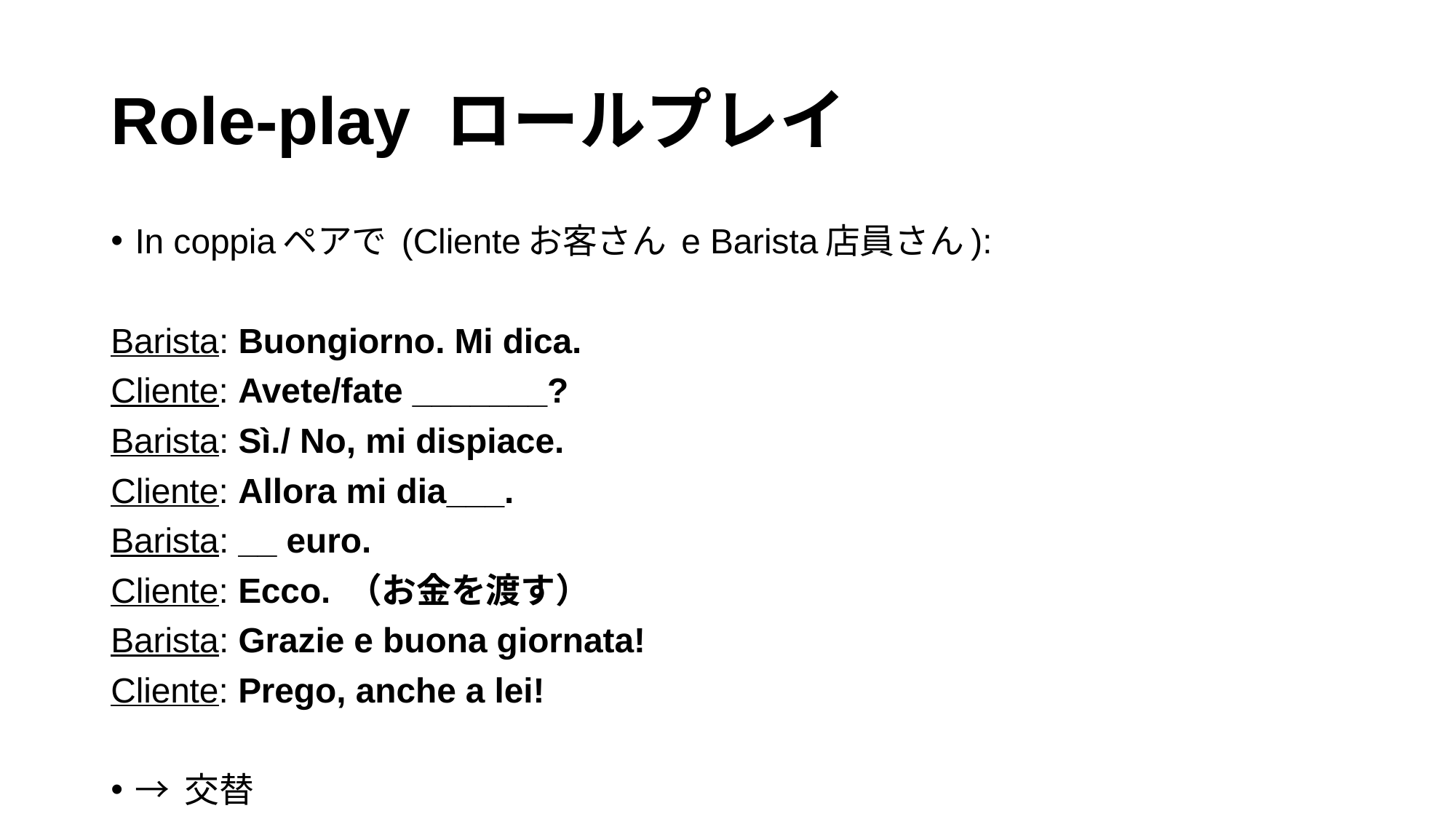

# Role-play ロールプレイ
In coppiaペアで (Clienteお客さん e Barista店員さん):

Barista: Buongiorno. Mi dica.
Cliente: Avete/fate _______?
Barista: Sì./ No, mi dispiace.
Cliente: Allora mi dia___.
Barista: __ euro.
Cliente: Ecco. （お金を渡す）
Barista: Grazie e buona giornata!
Cliente: Prego, anche a lei!

→ 交替